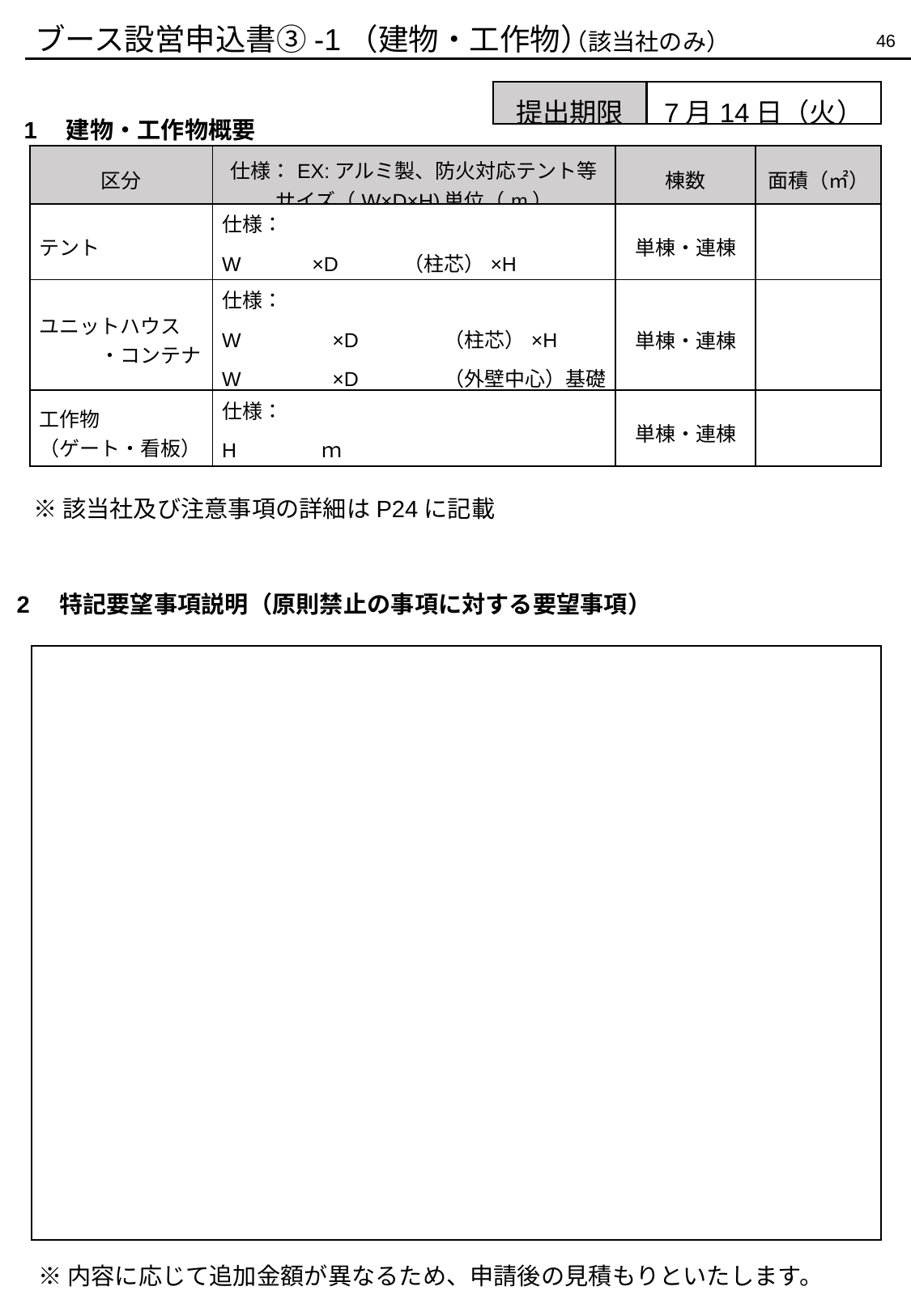

ブース設営申込書③-1（建物・工作物）
（該当社のみ）
46
| 提出期限 | 7月14日（火） |
| --- | --- |
1　建物・工作物概要
| 区分 | 仕様：EX:アルミ製、防火対応テント等 サイズ（W×D×H)単位（m） | 棟数 | 面積（㎡） |
| --- | --- | --- | --- |
| テント | 仕様： W　　　×D　　　（柱芯）×H | 単棟・連棟 |  |
| ユニットハウス 　　　・コンテナ | 仕様： W　　　　×D　　　　（柱芯）×H W　　　　×D　　　　（外壁中心）基礎 | 単棟・連棟 |  |
| 工作物 （ゲート・看板） | 仕様： H　　　　ｍ | 単棟・連棟 |  |
※該当社及び注意事項の詳細はP24に記載
2　特記要望事項説明（原則禁止の事項に対する要望事項）
|  |
| --- |
※内容に応じて追加金額が異なるため、申請後の見積もりといたします。